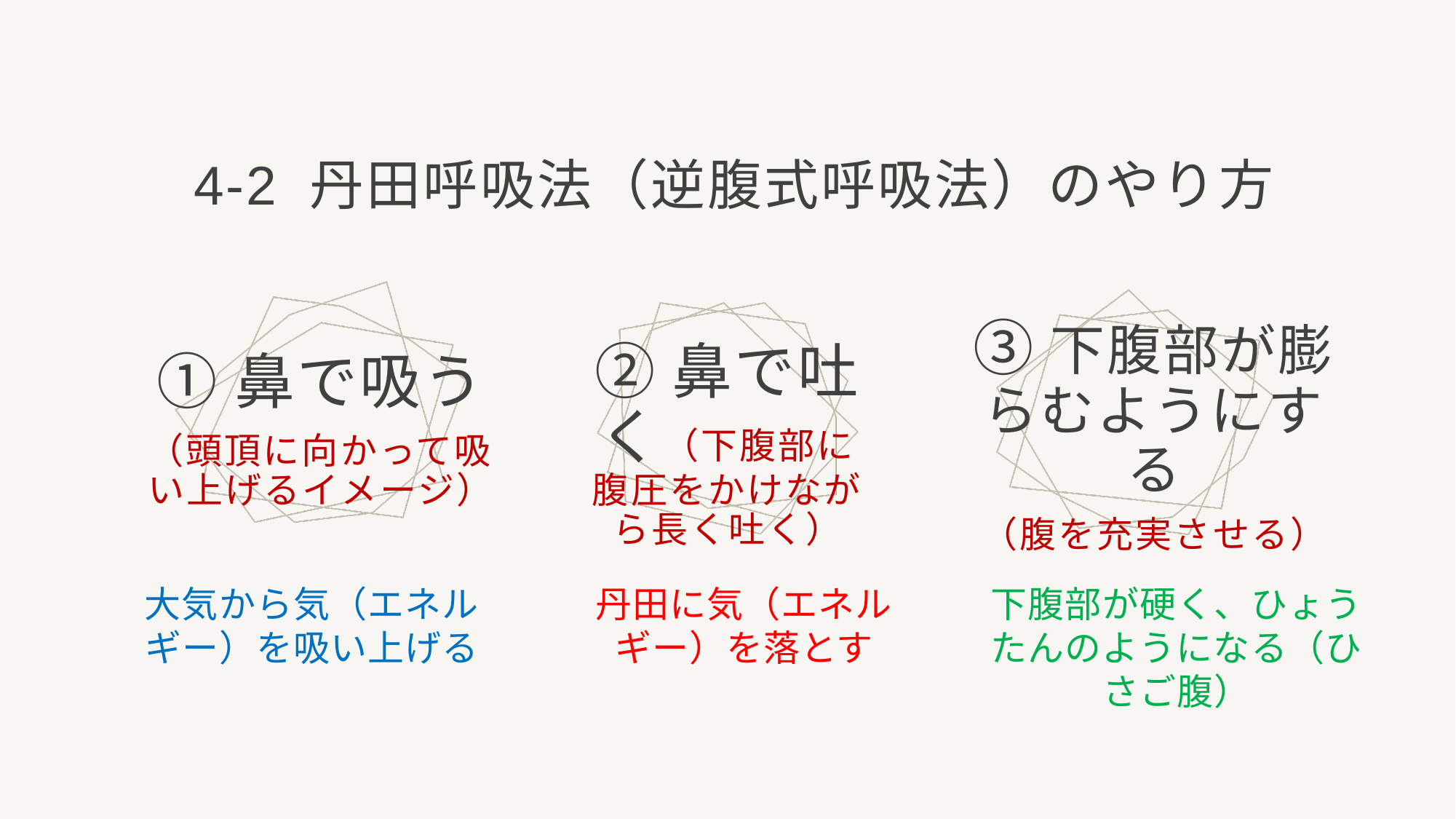

# 4-2 丹田呼吸法（逆腹式呼吸法）のやり方
③下腹部が膨らむようにする
（腹を充実させる）
①鼻で吸う
（頭頂に向かって吸い上げるイメージ）
②鼻で吐く（下腹部に腹圧をかけながら長く吐く）
大気から気（エネルギー）を吸い上げる
丹田に気（エネルギー）を落とす
下腹部が硬く、ひょうたんのようになる（ひさご腹）